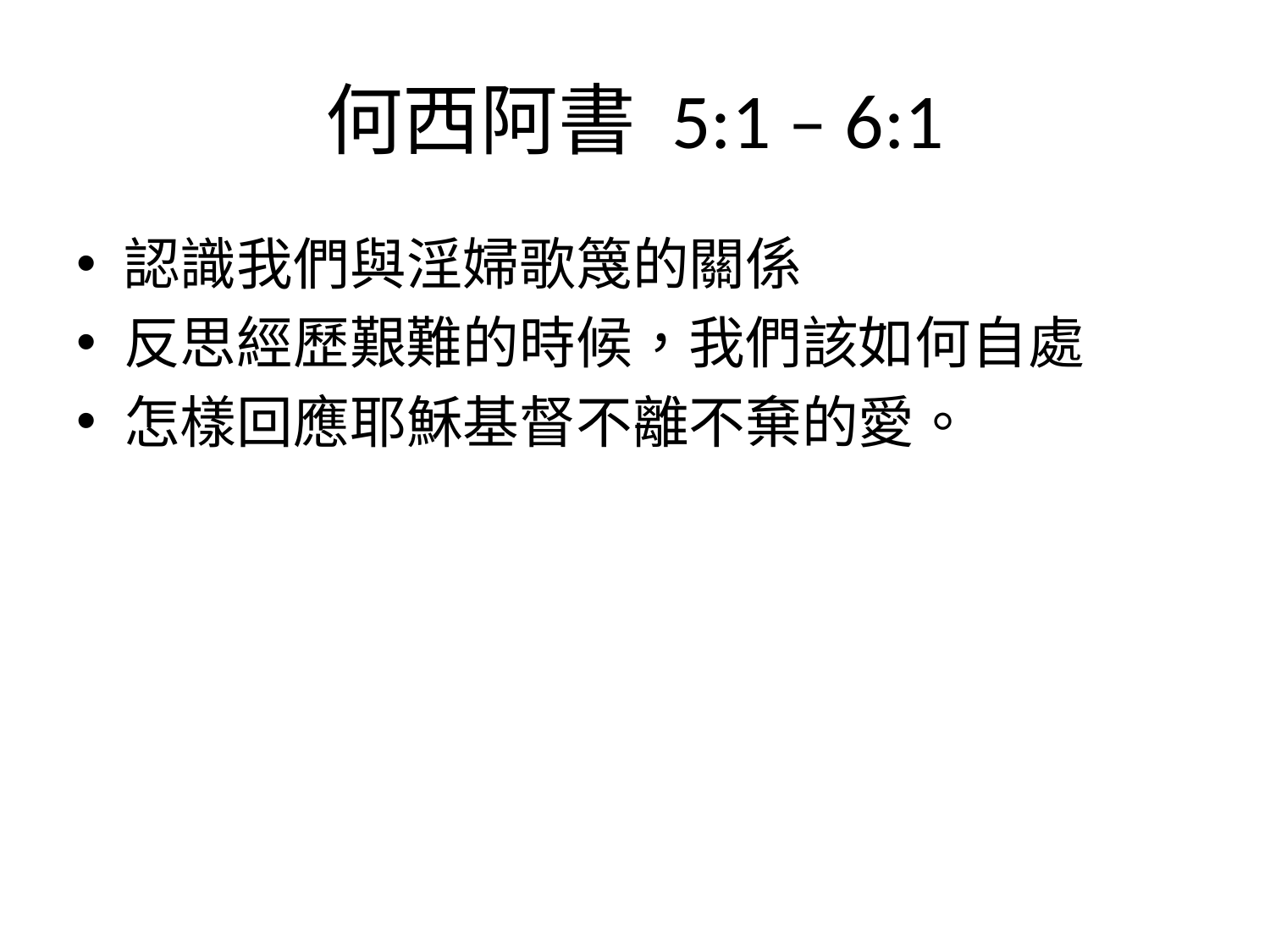

# 何西阿書‬ ‭5:1 – 6:1
認識我們與淫婦歌篾的關係
反思經歷艱難的時候，我們該如何自處
怎樣回應耶穌基督不離不棄的愛。